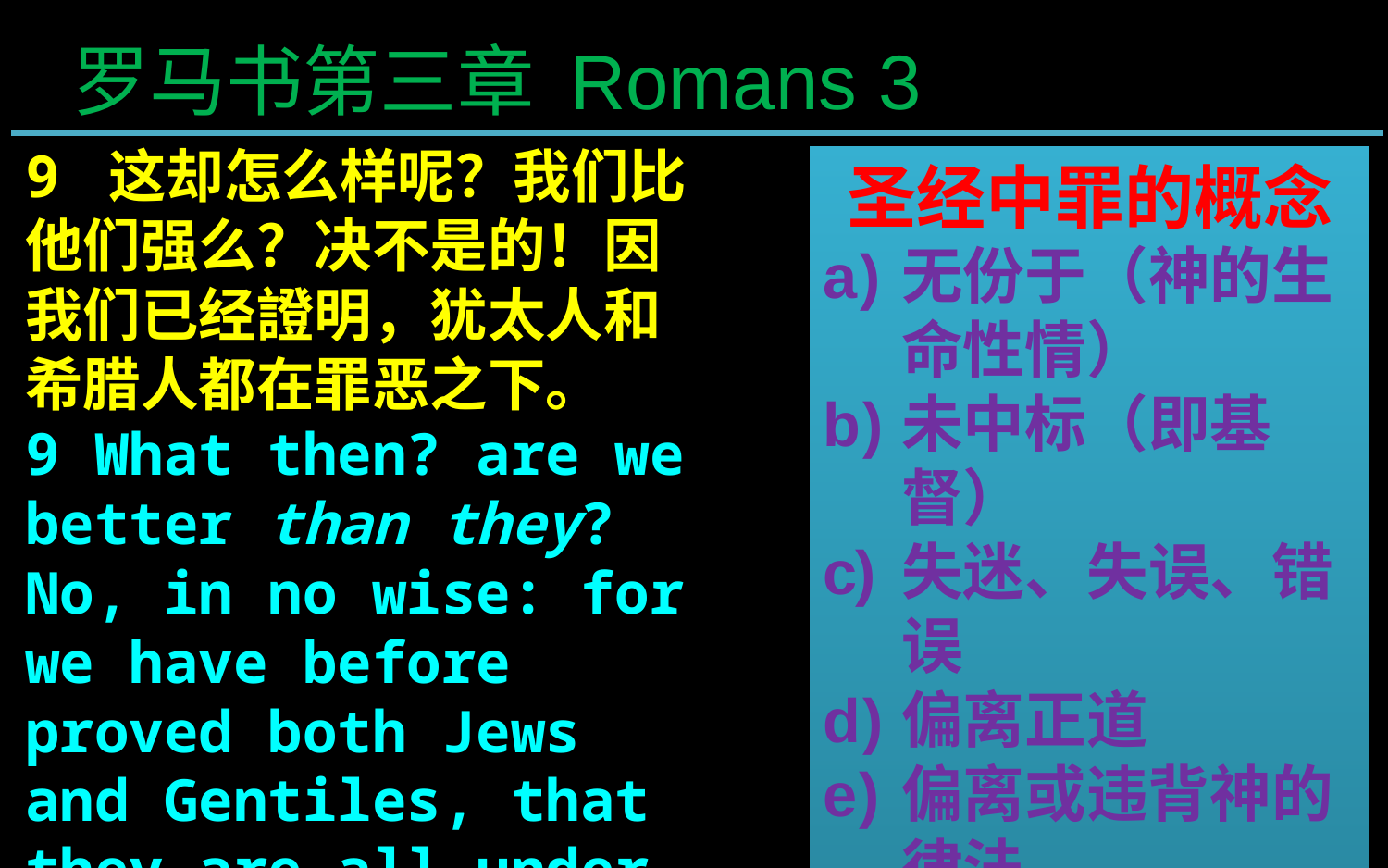

罗马书第三章 Romans 3
9 这却怎么样呢？我们比他们强么？决不是的！因我们已经證明，犹太人和希腊人都在罪恶之下。
9 What then? are we better than they? No, in no wise: for we have before proved both Jews and Gentiles, that they are all under sin;
圣经中罪的概念
无份于（神的生命性情）
未中标（即基督）
失迷、失误、错误
偏离正道
偏离或违背神的律法